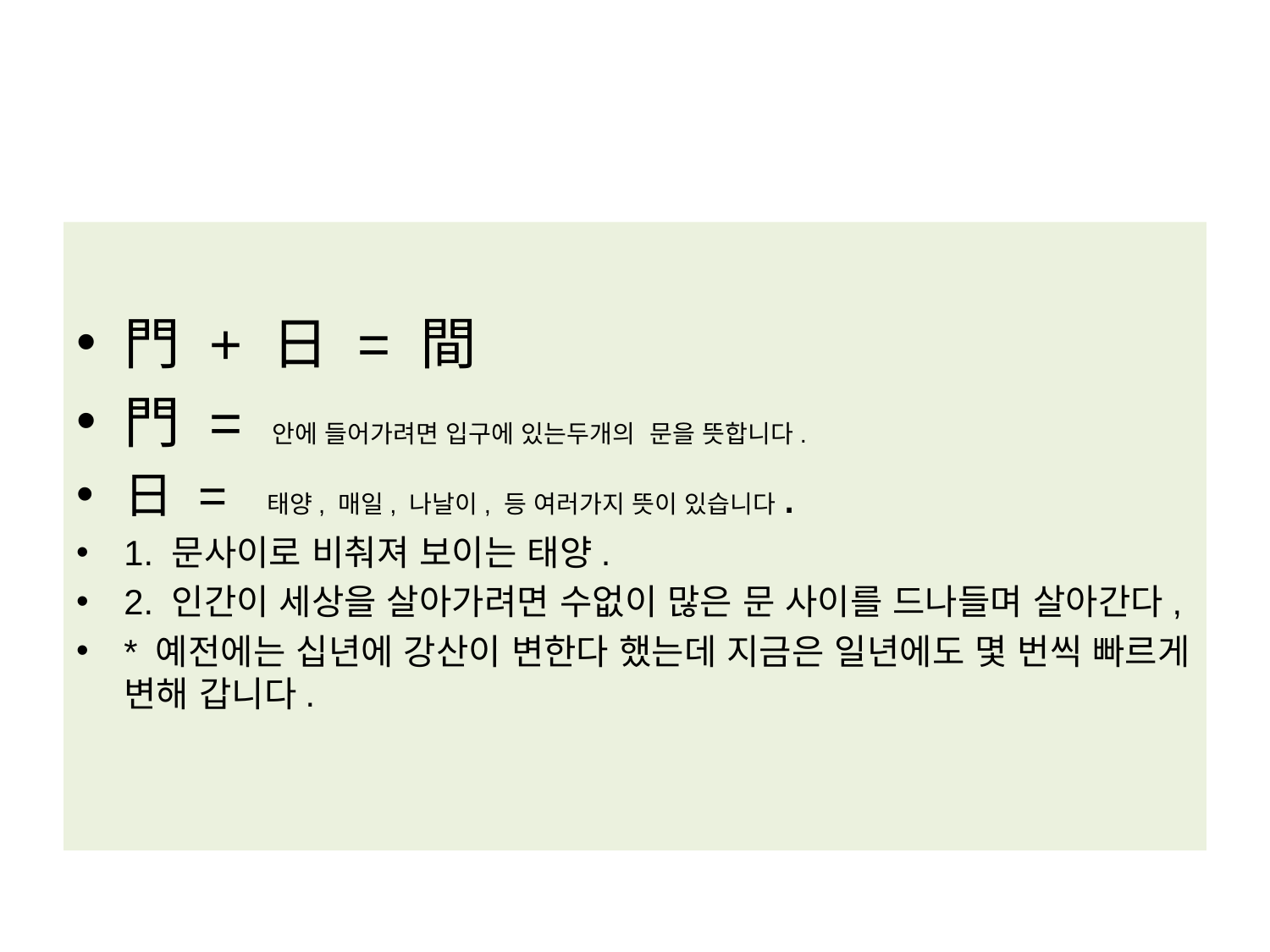

門 + 日 = 間
門 = 안에 들어가려면 입구에 있는두개의  문을 뜻합니다.
日 =  태양, 매일, 나날이, 등 여러가지 뜻이 있습니다.
1. 문사이로 비춰져 보이는 태양.
2. 인간이 세상을 살아가려면 수없이 많은 문 사이를 드나들며 살아간다,
* 예전에는 십년에 강산이 변한다 했는데 지금은 일년에도 몇 번씩 빠르게 변해 갑니다.